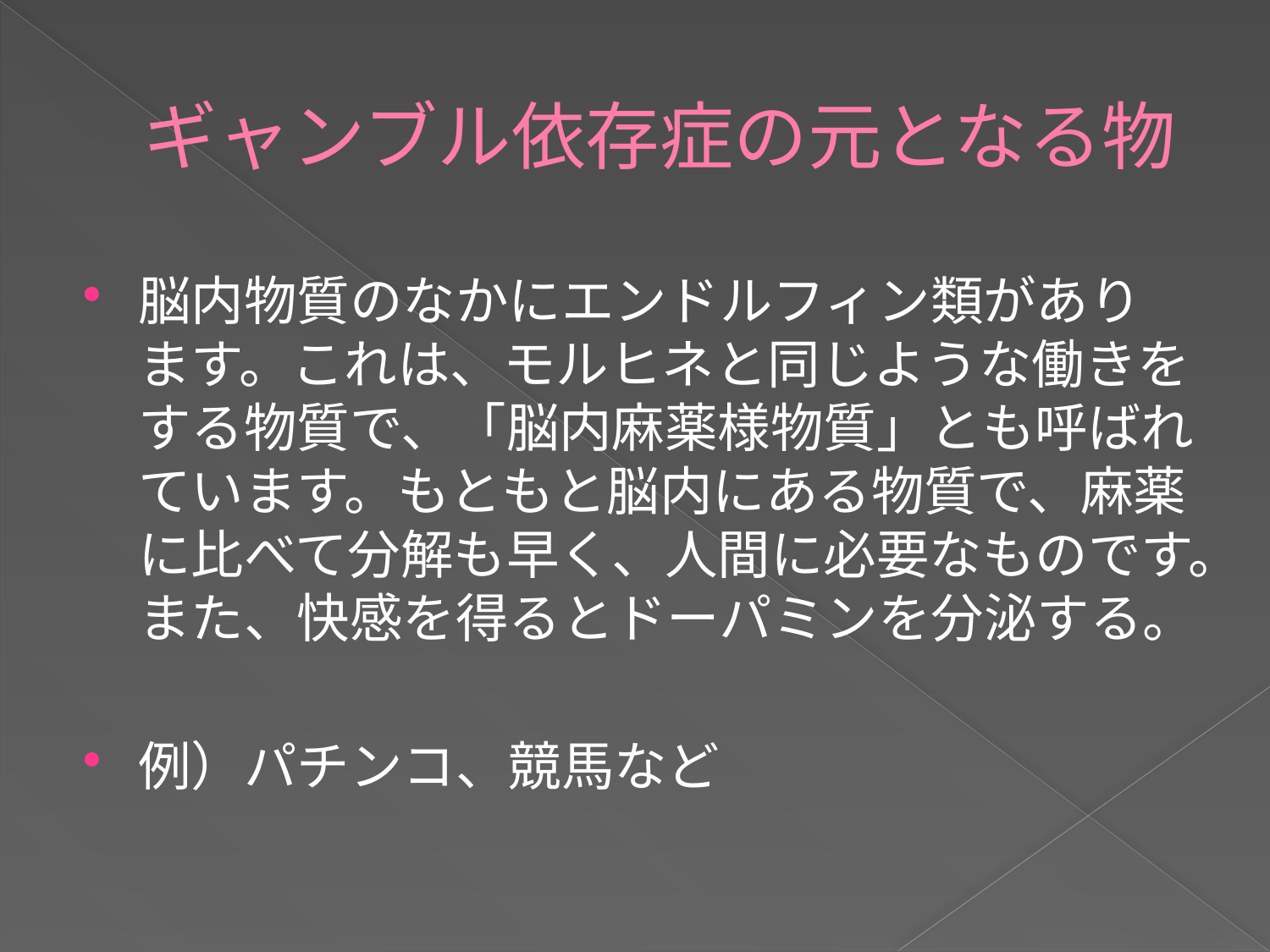

# ギャンブル依存症の元となる物
脳内物質のなかにエンドルフィン類があります。これは、モルヒネと同じような働きをする物質で、「脳内麻薬様物質」とも呼ばれています。もともと脳内にある物質で、麻薬に比べて分解も早く、人間に必要なものです。また、快感を得るとドーパミンを分泌する。

例）パチンコ、競馬など